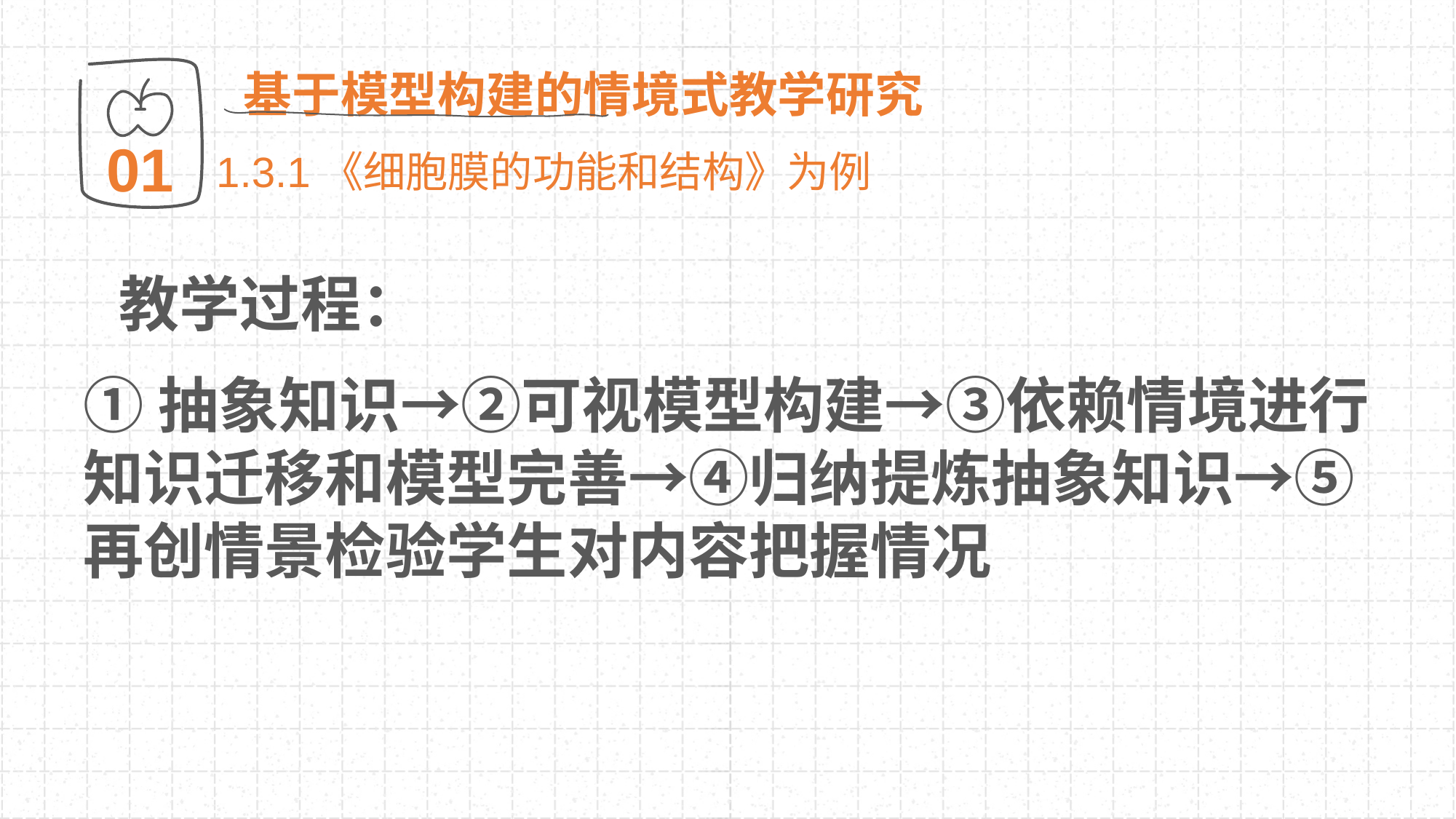

基于模型构建的情境式教学研究

01

1.3.1《细胞膜的功能和结构》为例
教学过程：
①抽象知识→②可视模型构建→③依赖情境进行知识迁移和模型完善→④归纳提炼抽象知识→⑤再创情景检验学生对内容把握情况